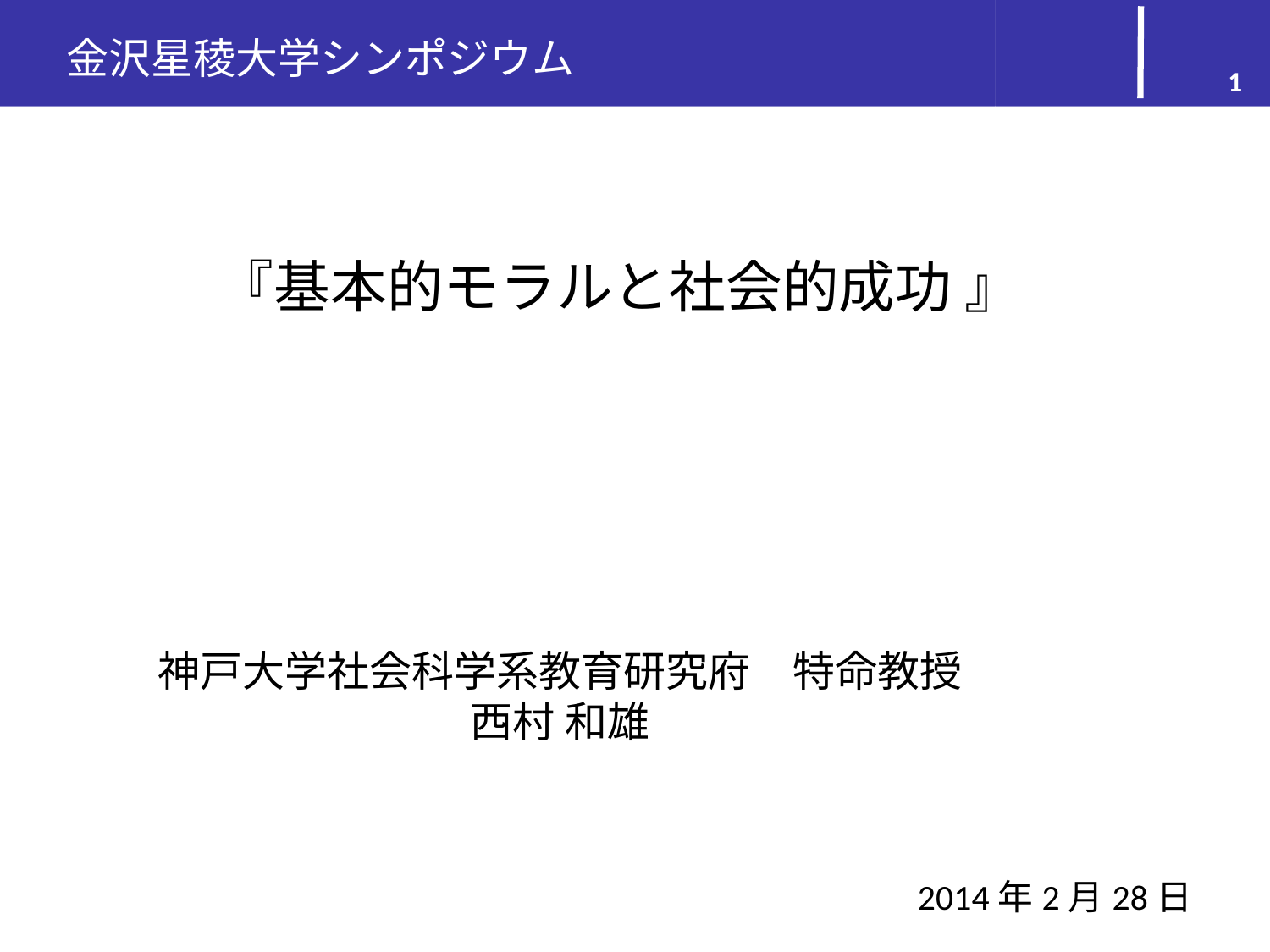

# 金沢星稜大学シンポジウム
1

『基本的モラルと社会的成功 』
神戸大学社会科学系教育研究府　特命教授
西村 和雄
2014年2月28日